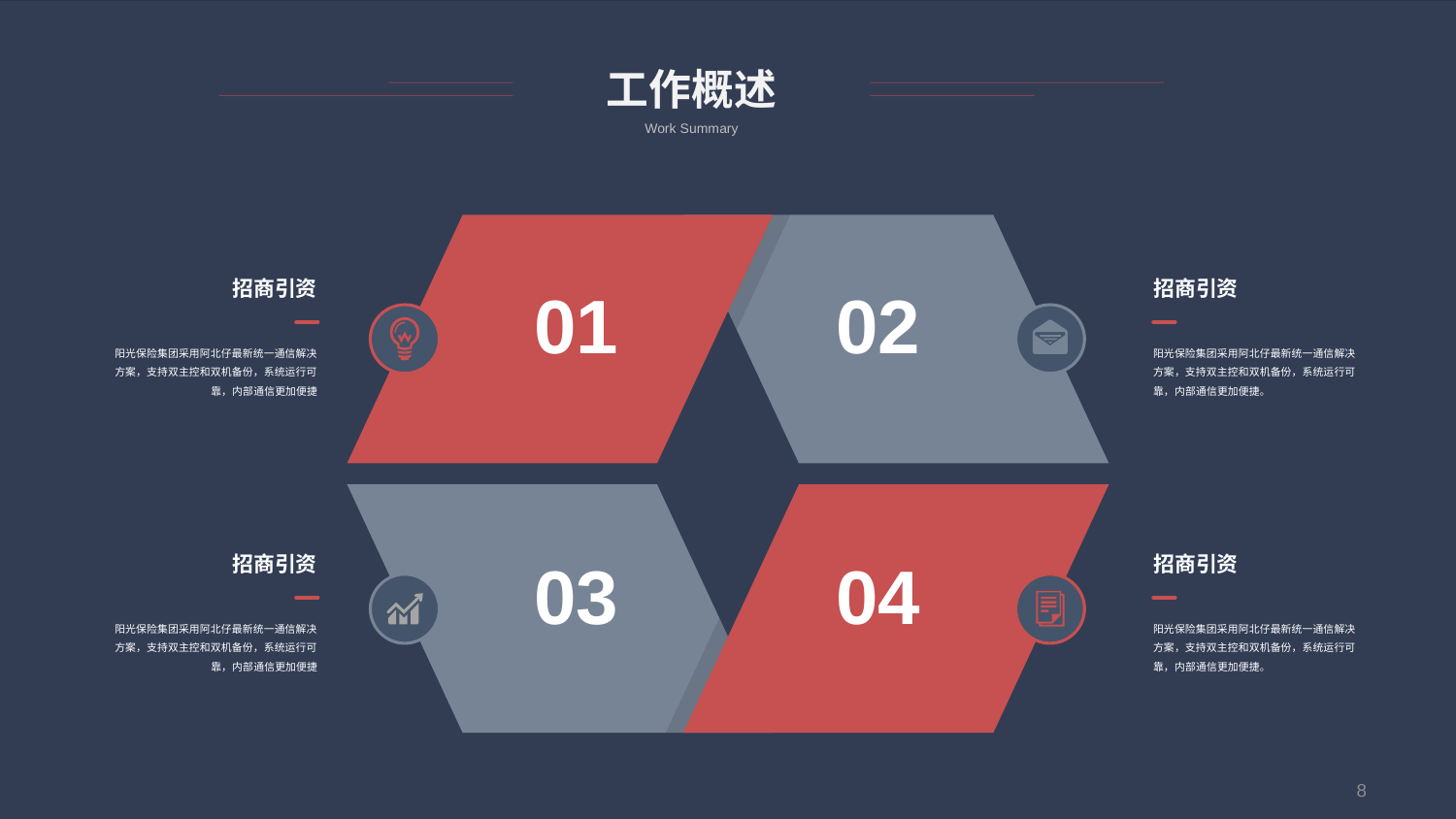

工作概述
Work Summary

招商引资
招商引资
01
02

阳光保险集团采用阿北仔最新统一通信解决方案，支持双主控和双机备份，系统运行可靠，内部通信更加便捷
阳光保险集团采用阿北仔最新统一通信解决方案，支持双主控和双机备份，系统运行可靠，内部通信更加便捷。

04
03
招商引资
招商引资

阳光保险集团采用阿北仔最新统一通信解决方案，支持双主控和双机备份，系统运行可靠，内部通信更加便捷
阳光保险集团采用阿北仔最新统一通信解决方案，支持双主控和双机备份，系统运行可靠，内部通信更加便捷。

8